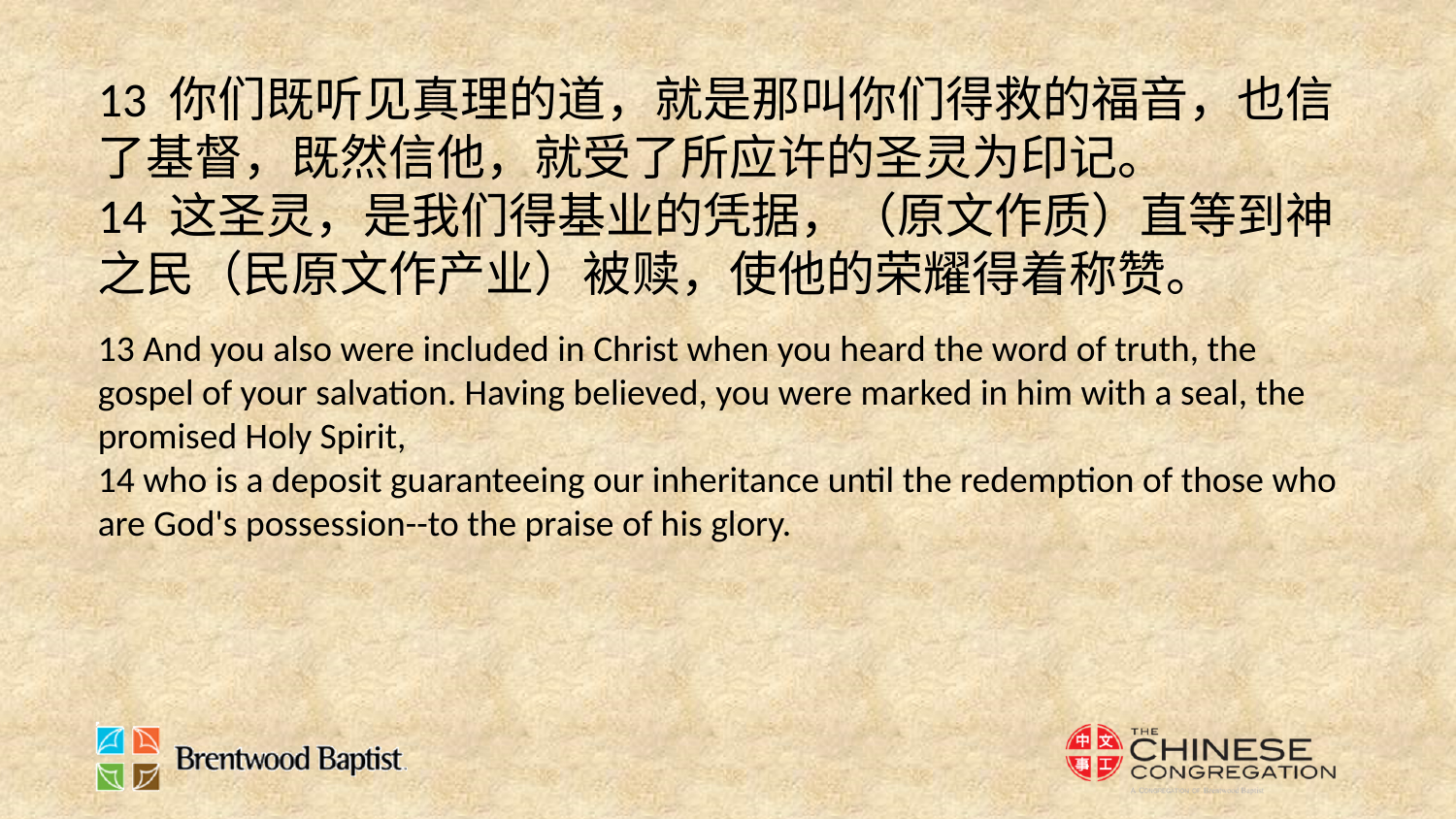

13 你们既听见真理的道，就是那叫你们得救的福音，也信了基督，既然信他，就受了所应许的圣灵为印记。
14 这圣灵，是我们得基业的凭据，（原文作质）直等到神之民（民原文作产业）被赎，使他的荣耀得着称赞。

13 And you also were included in Christ when you heard the word of truth, the gospel of your salvation. Having believed, you were marked in him with a seal, the promised Holy Spirit,
14 who is a deposit guaranteeing our inheritance until the redemption of those who are God's possession--to the praise of his glory.